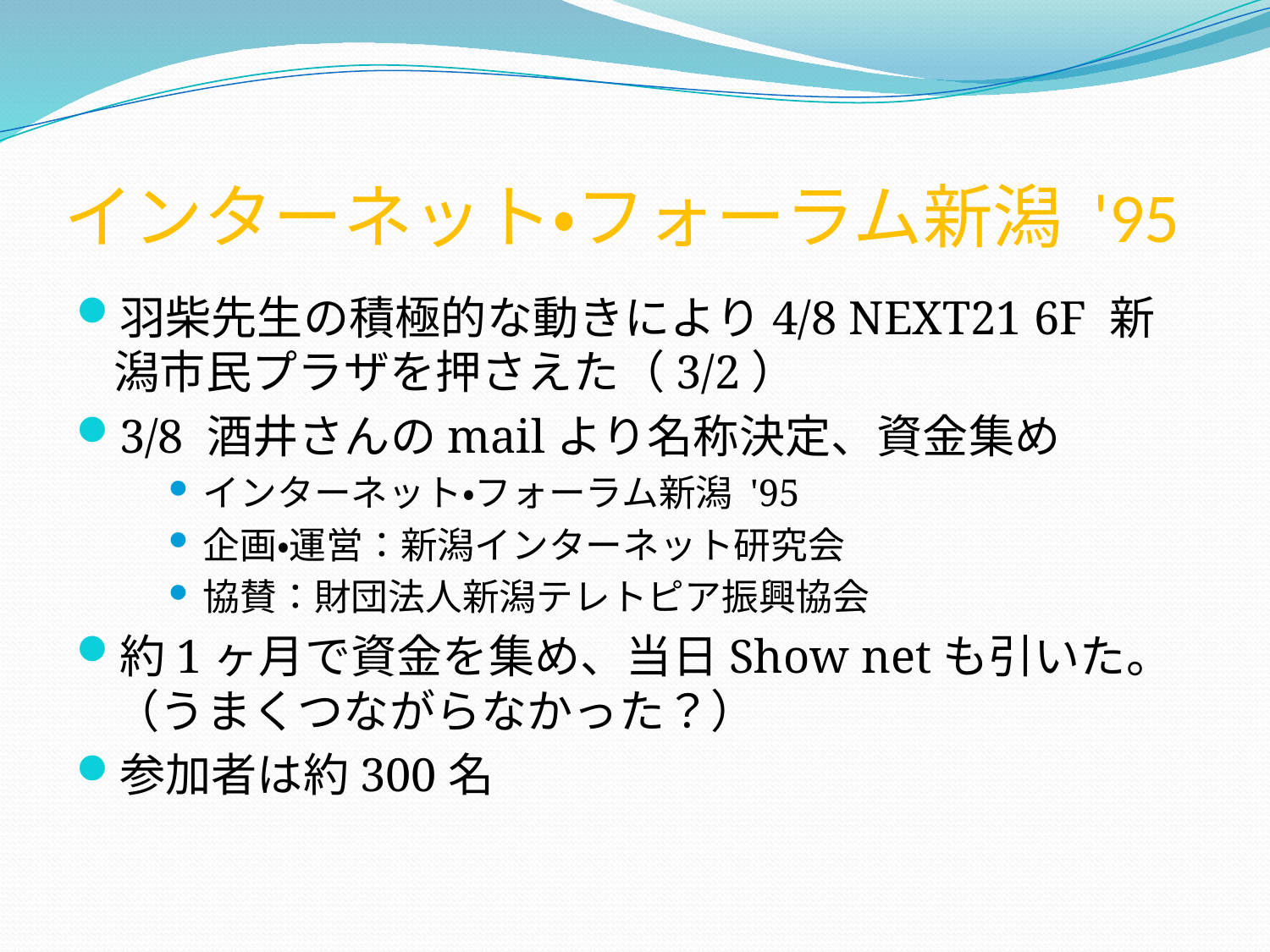

# インターネット・フォーラム新潟 '95
羽柴先生の積極的な動きにより4/8 NEXT21 6F 新潟市民プラザを押さえた（3/2）
3/8 酒井さんのmailより名称決定、資金集め
インターネット・フォーラム新潟 '95
企画・運営：新潟インターネット研究会
協賛：財団法人新潟テレトピア振興協会
約1ヶ月で資金を集め、当日Show netも引いた。（うまくつながらなかった？）
参加者は約300名